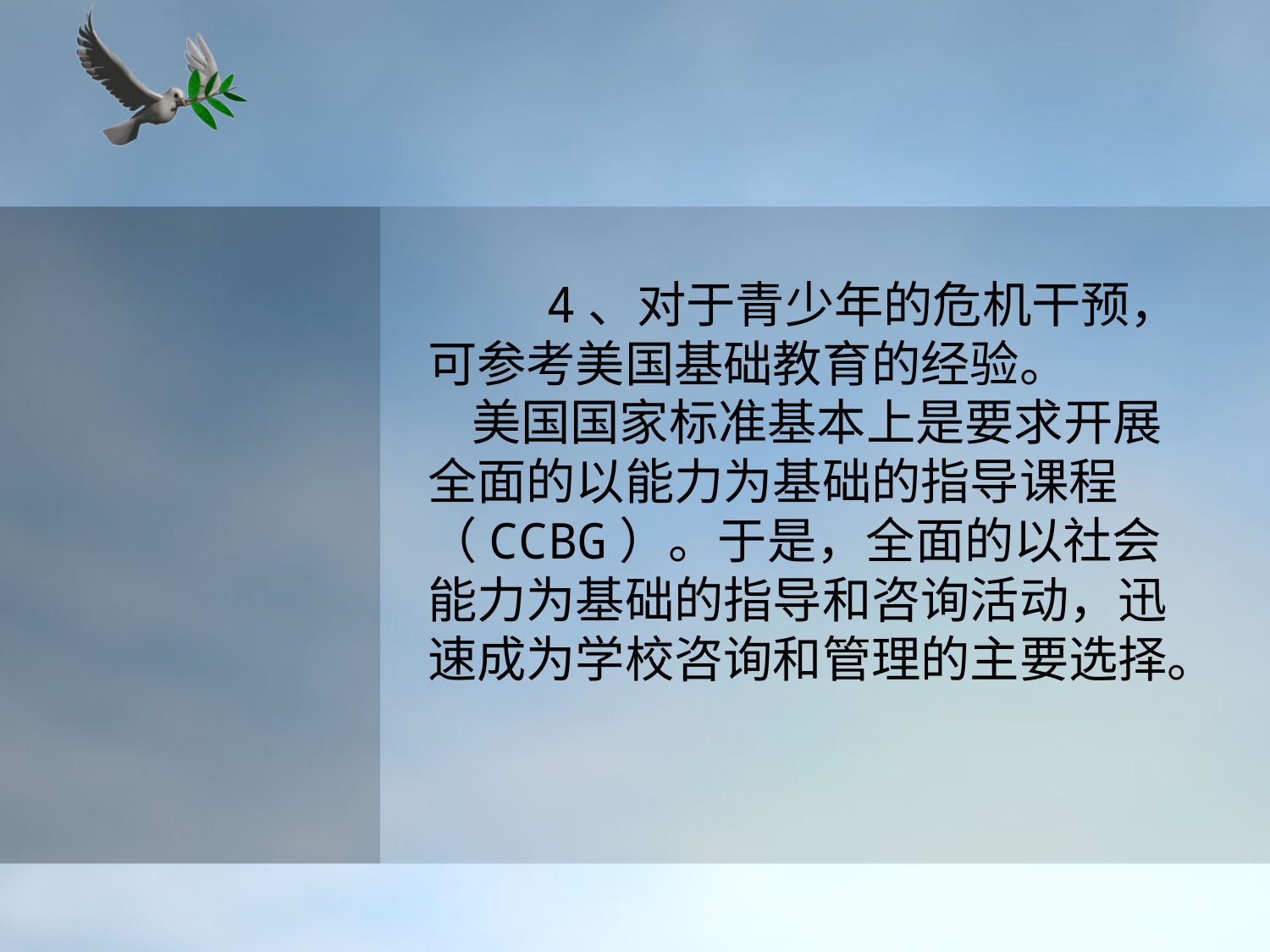

# 4、对于青少年的危机干预，可参考美国基础教育的经验。 美国国家标准基本上是要求开展全面的以能力为基础的指导课程（CCBG）。于是，全面的以社会能力为基础的指导和咨询活动，迅速成为学校咨询和管理的主要选择。